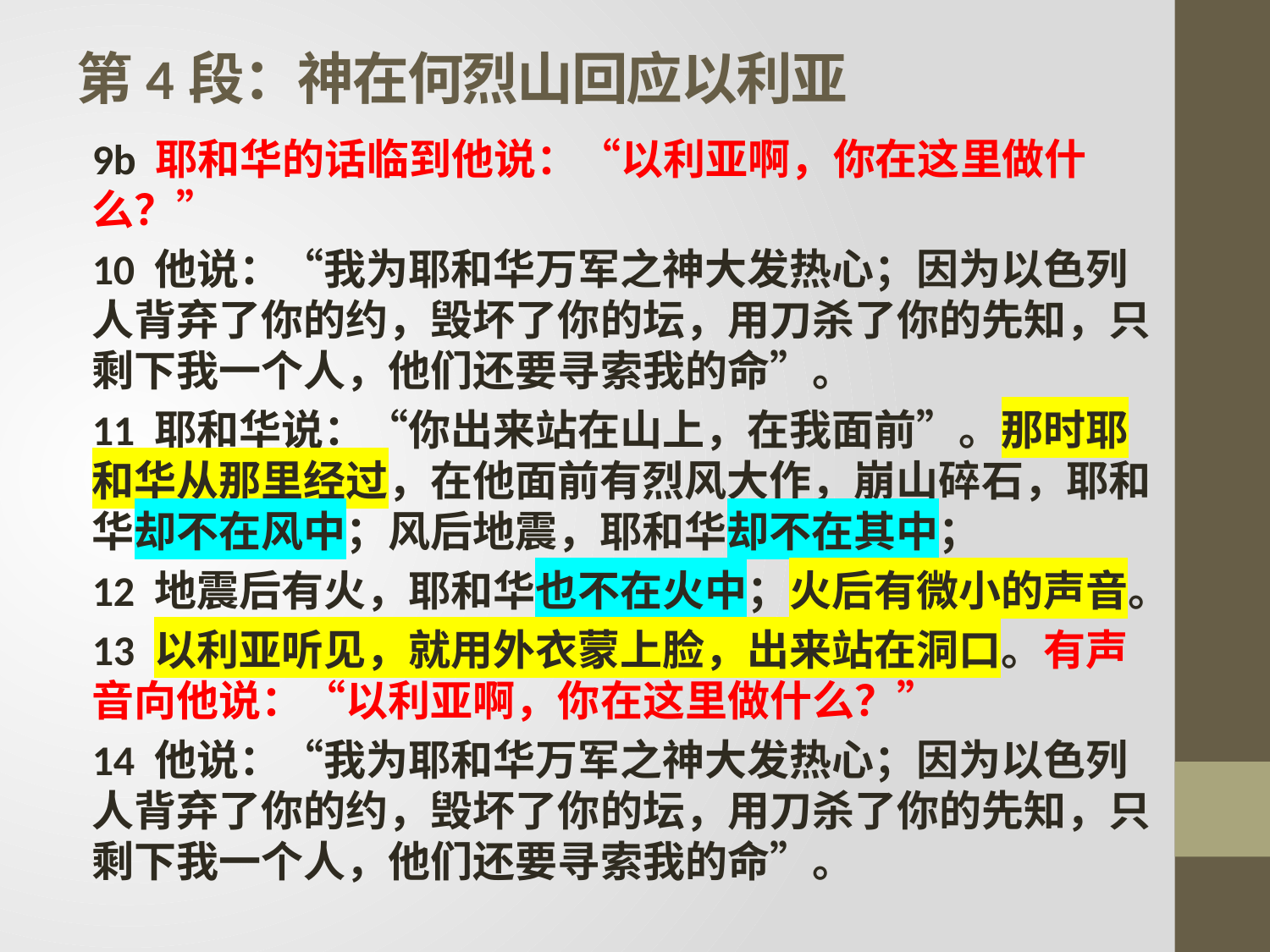

# 第4段：神在何烈山回应以利亚
9b 耶和华的话临到他说：“以利亚啊，你在这里做什么？”
10 他说：“我为耶和华万军之神大发热心；因为以色列人背弃了你的约，毁坏了你的坛，用刀杀了你的先知，只剩下我一个人，他们还要寻索我的命”。
11 耶和华说：“你出来站在山上，在我面前”。那时耶和华从那里经过，在他面前有烈风大作，崩山碎石，耶和华却不在风中；风后地震，耶和华却不在其中；
12 地震后有火，耶和华也不在火中；火后有微小的声音。
13 以利亚听见，就用外衣蒙上脸，出来站在洞口。有声音向他说：“以利亚啊，你在这里做什么？”
14 他说：“我为耶和华万军之神大发热心；因为以色列人背弃了你的约，毁坏了你的坛，用刀杀了你的先知，只剩下我一个人，他们还要寻索我的命”。